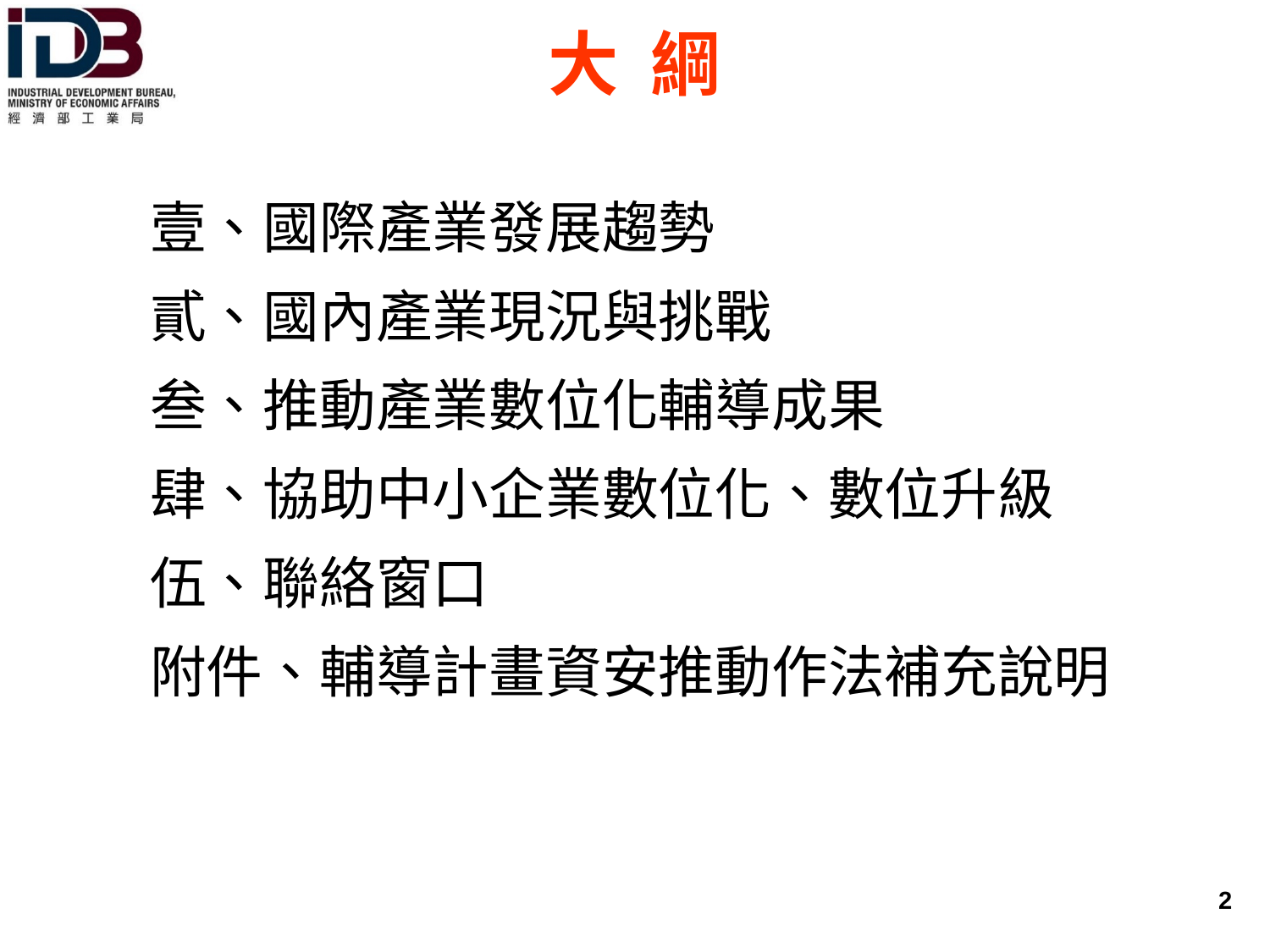

# 大  綱
壹、國際產業發展趨勢
貳、國內產業現況與挑戰
叁、推動產業數位化輔導成果
肆、協助中小企業數位化、數位升級
伍、聯絡窗口
附件、輔導計畫資安推動作法補充說明
 2